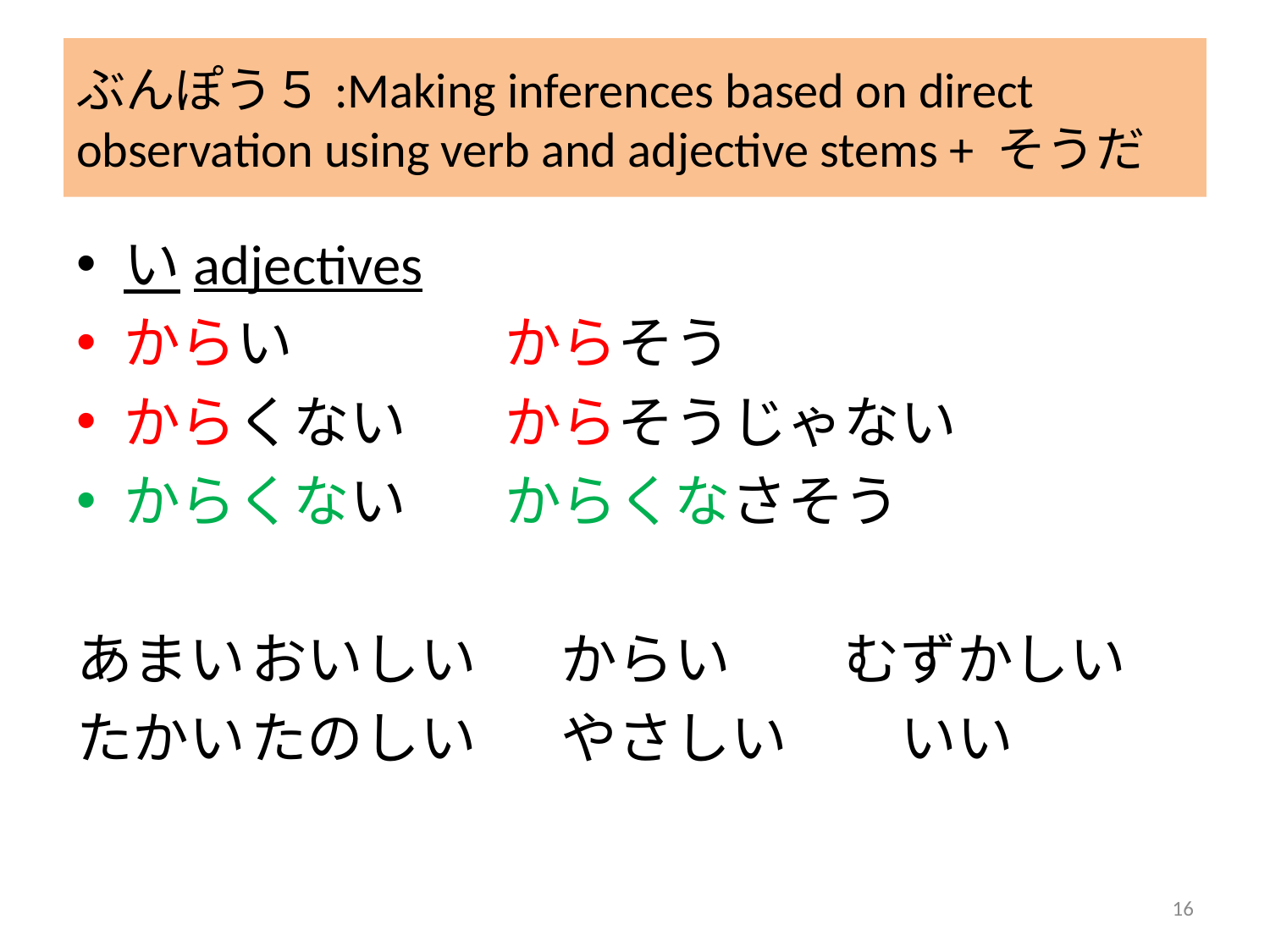

# ぶんぽう５:Making inferences based on direct observation using verb and adjective stems + そうだ
いadjectives
からい		からそう
からくない	からそうじゃない
からくない	からくなさそう

あまい	おいしい	　からい　　むずかしい
たかい	たのしい	　やさしい　　いい

16